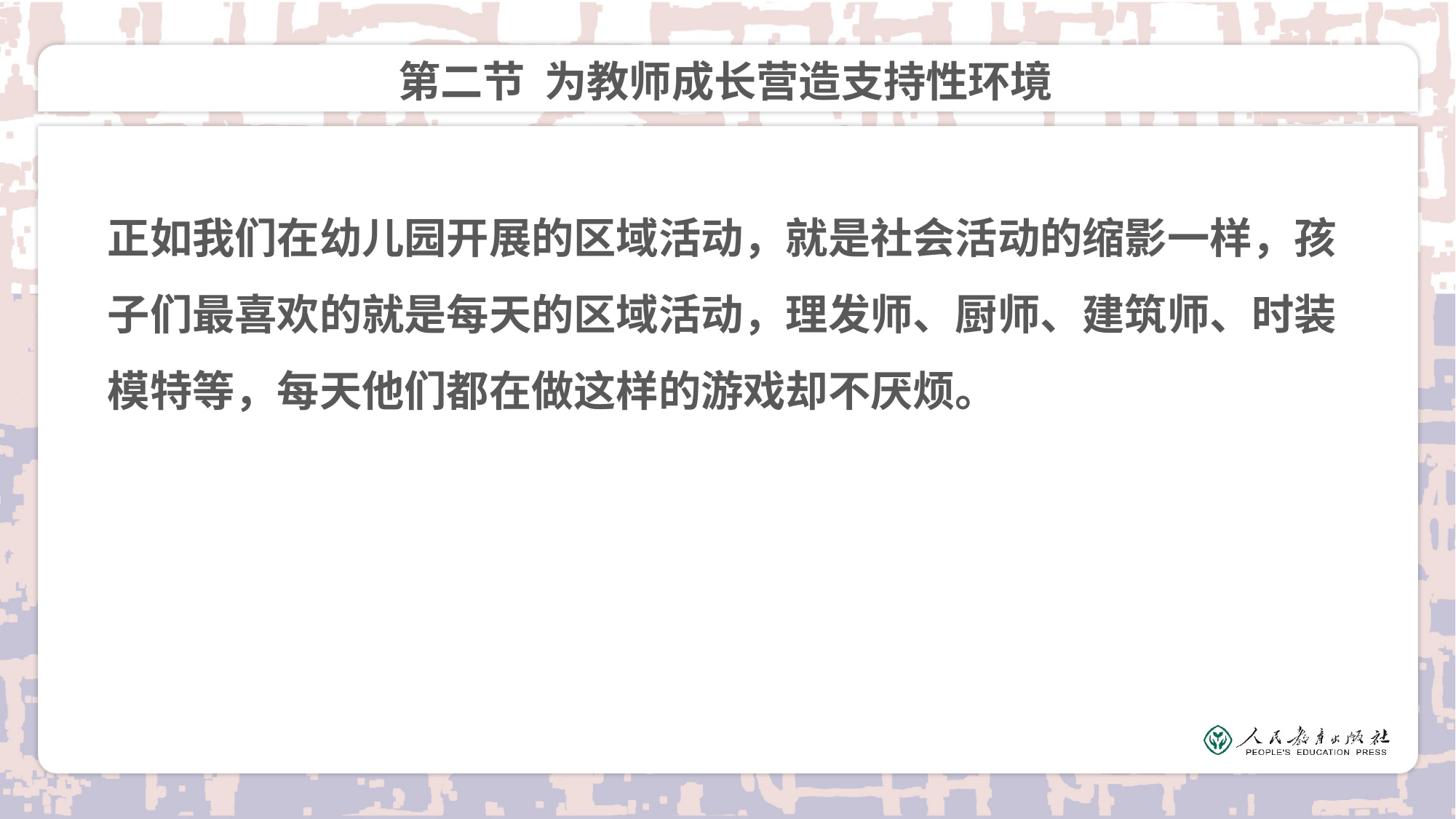

# 第二节  为教师成长营造支持性环境
正如我们在幼儿园开展的区域活动，就是社会活动的缩影一样，孩子们最喜欢的就是每天的区域活动，理发师、厨师、建筑师、时装模特等，每天他们都在做这样的游戏却不厌烦。